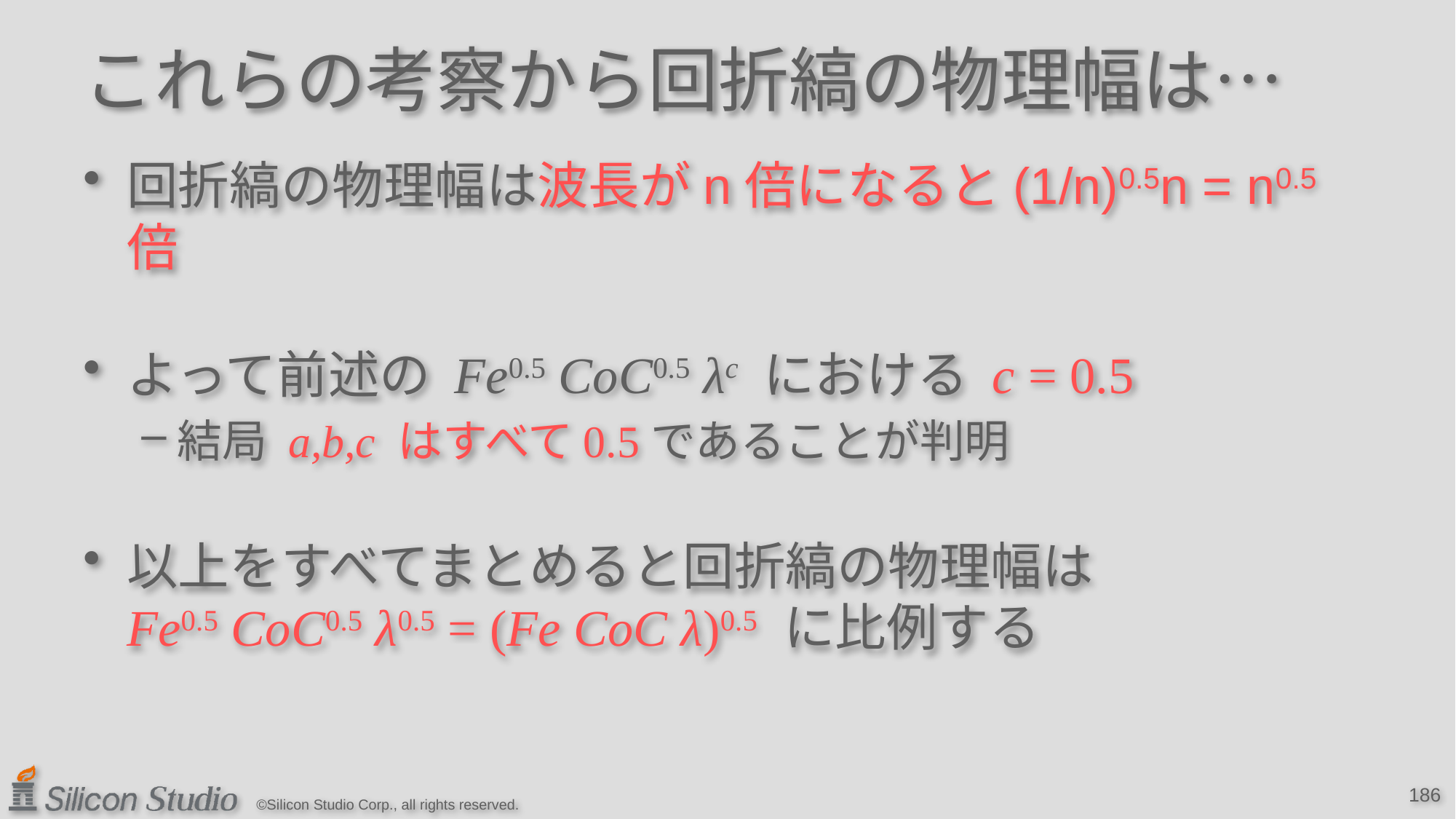

# これらの考察から回折縞の物理幅は…
回折縞の物理幅は波長がn倍になると(1/n)0.5n = n0.5倍

よって前述の Fe0.5 CoC0.5 λc における c = 0.5
結局 a,b,c はすべて0.5であることが判明

以上をすべてまとめると回折縞の物理幅は
Fe0.5 CoC0.5 λ0.5 = (Fe CoC λ)0.5 に比例する